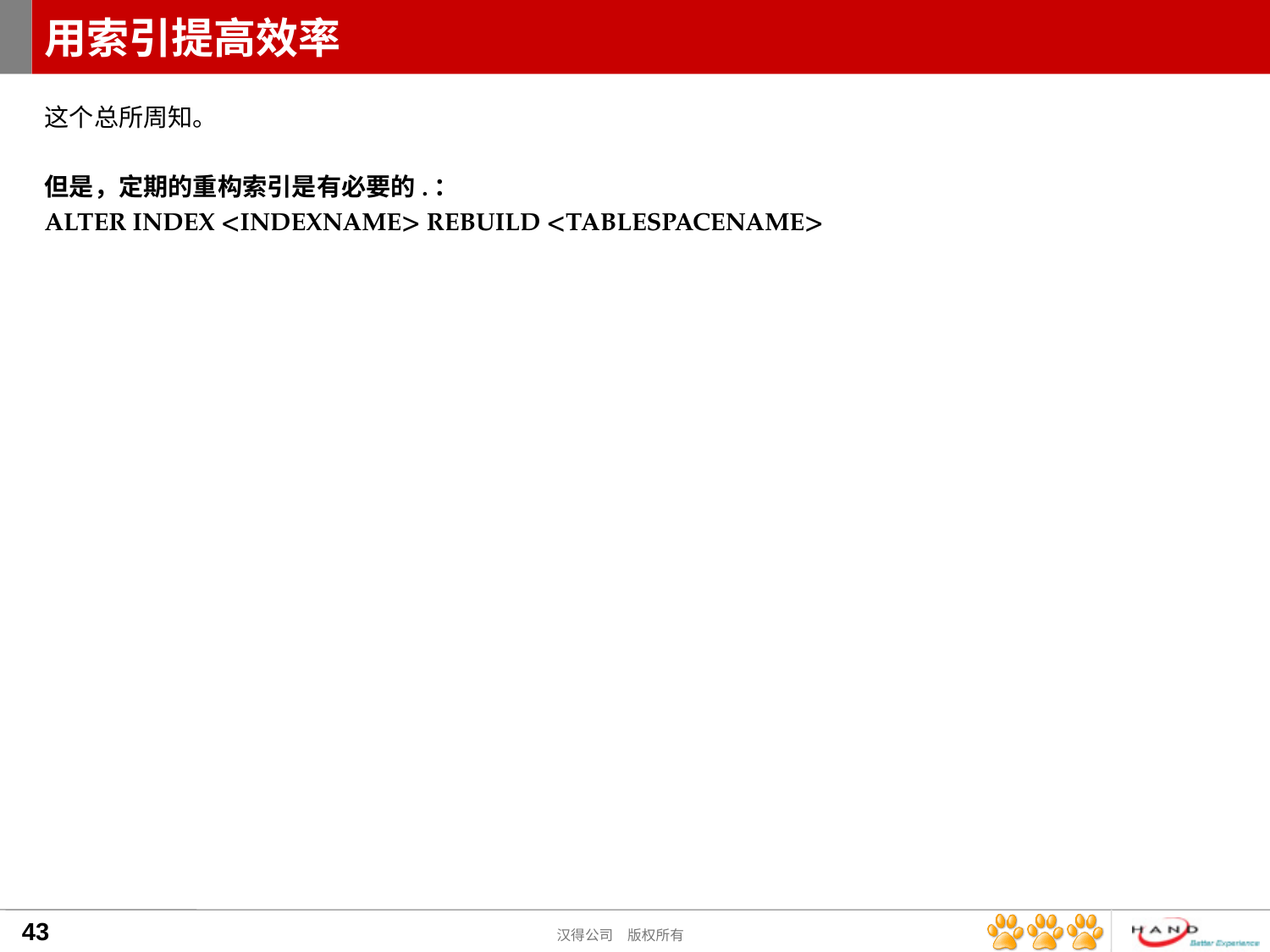

# 用索引提高效率
这个总所周知。

但是，定期的重构索引是有必要的.：
ALTER INDEX <INDEXNAME> REBUILD <TABLESPACENAME>

43